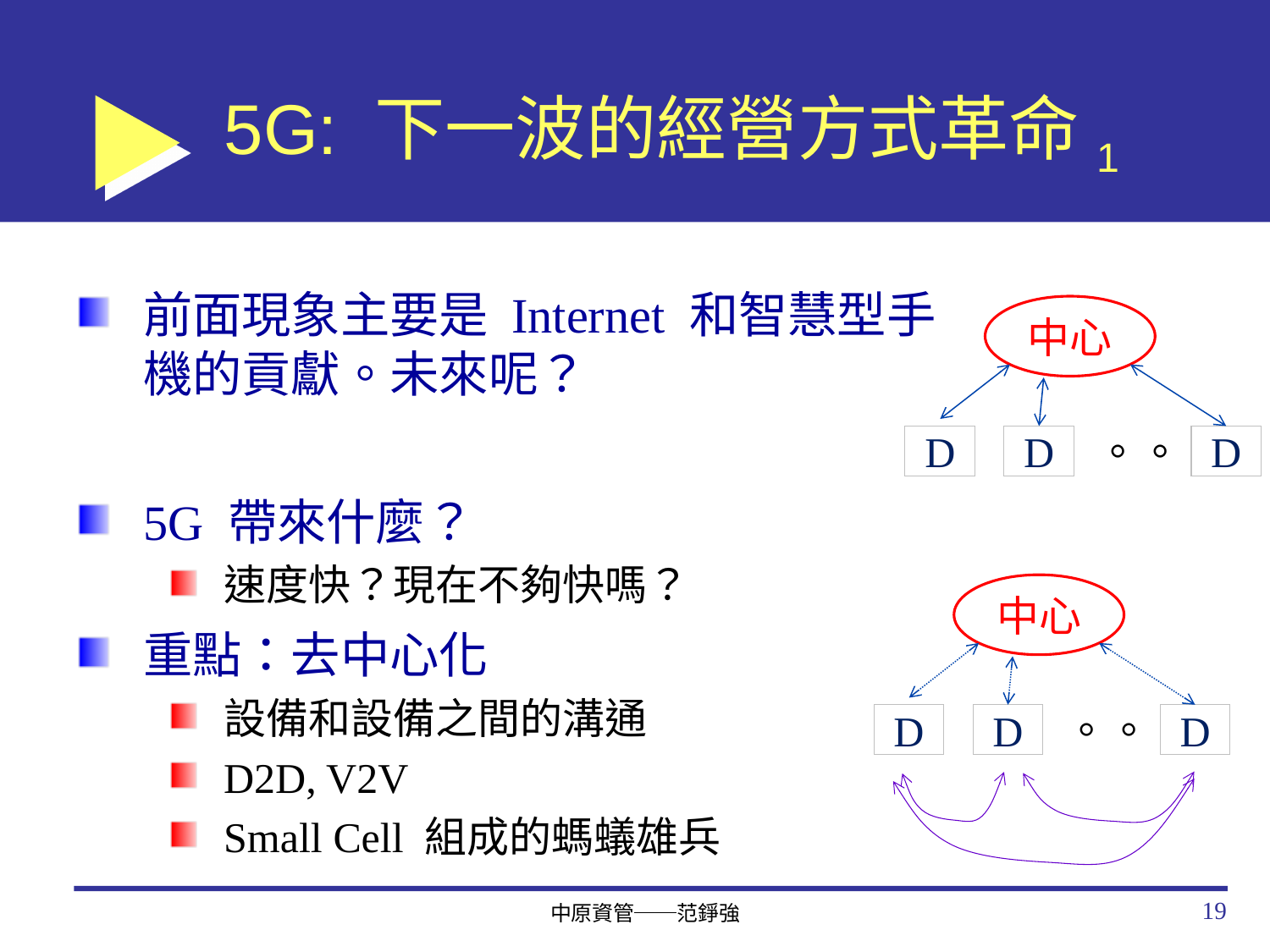

# 5G: 下一波的經營方式革命1
前面現象主要是 Internet 和智慧型手機的貢獻。未來呢？

5G 帶來什麼？
速度快？現在不夠快嗎？
重點：去中心化
設備和設備之間的溝通
D2D, V2V
Small Cell 組成的螞蟻雄兵
中心
。。
D
D
D
中心
。。
D
D
D

19